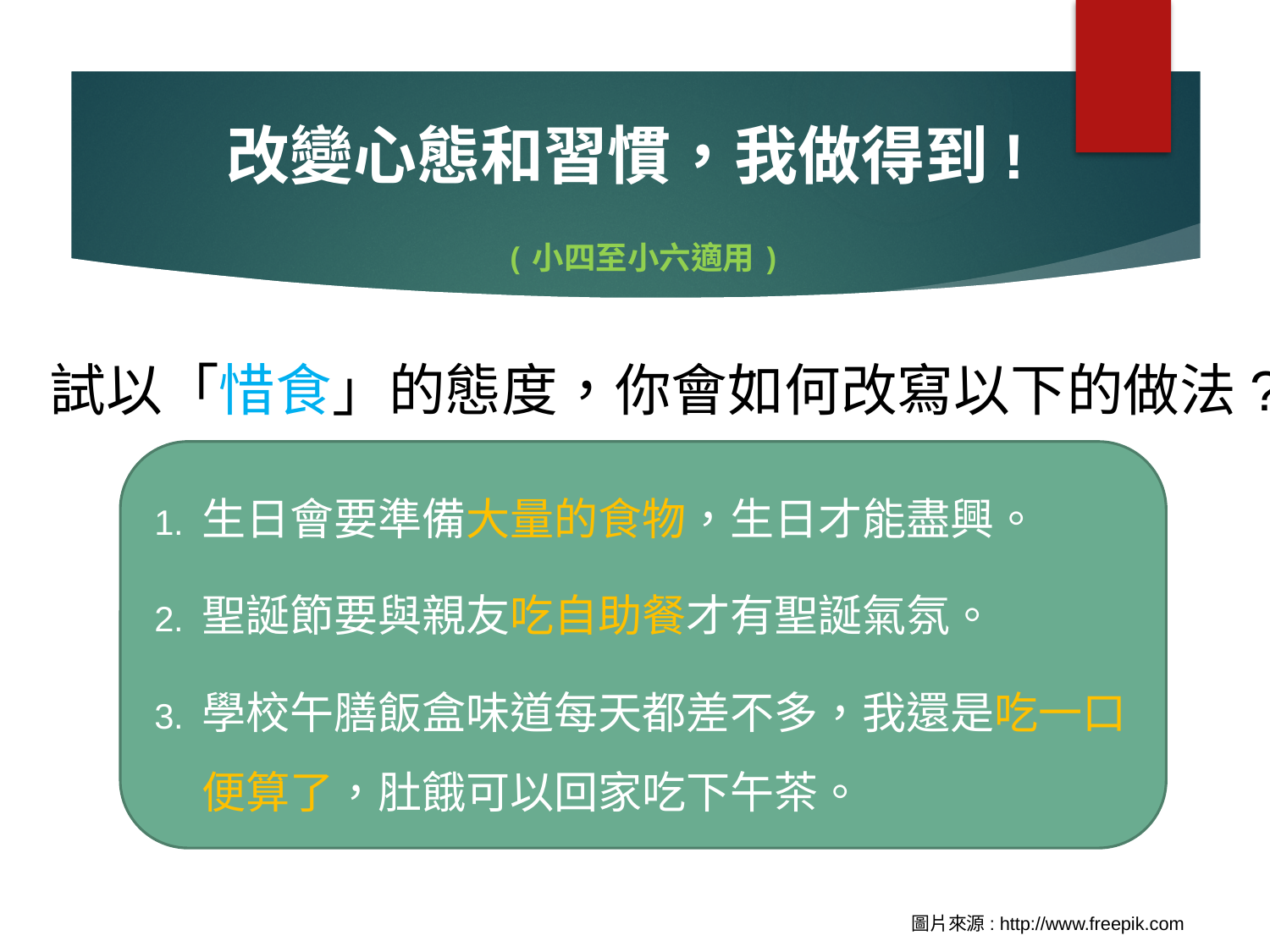

# 改變心態和習慣，我做得到!
(小四至小六適用)
試以「惜食」的態度，你會如何改寫以下的做法?

生日會要準備大量的食物，生日才能盡興。
聖誕節要與親友吃自助餐才有聖誕氣氛。
學校午膳飯盒味道每天都差不多，我還是吃一口便算了，肚餓可以回家吃下午茶。

圖片來源: http://www.freepik.com